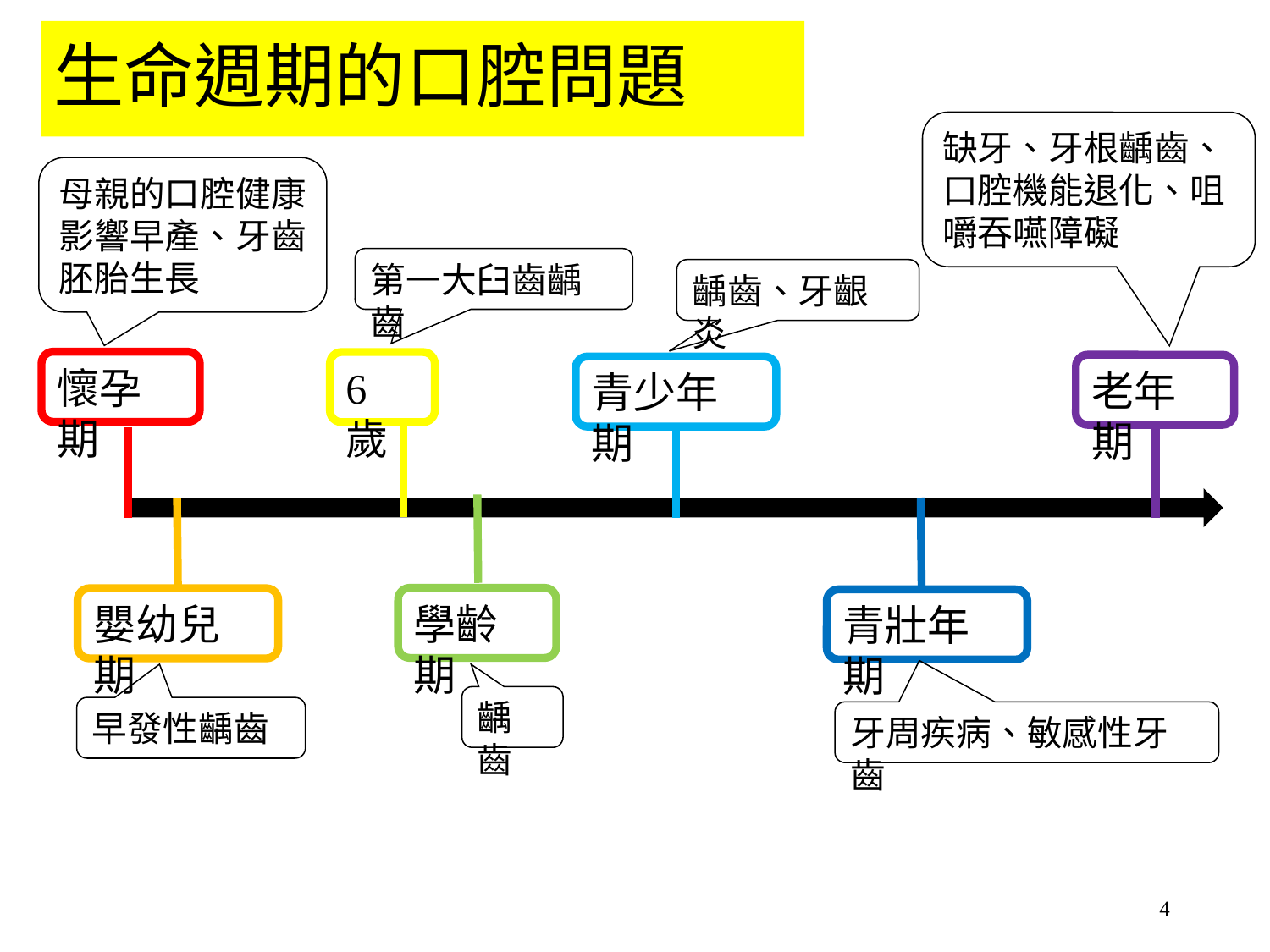

# 生命週期的口腔問題
缺牙、牙根齲齒、
口腔機能退化、咀嚼吞嚥障礙
老年期
母親的口腔健康影響早產、牙齒胚胎生長
懷孕期
第一大臼齒齲齒
6歲
齲齒、牙齦炎
青少年期

學齡期
齲齒
青壯年期
牙周疾病、敏感性牙齒
嬰幼兒期
早發性齲齒
4